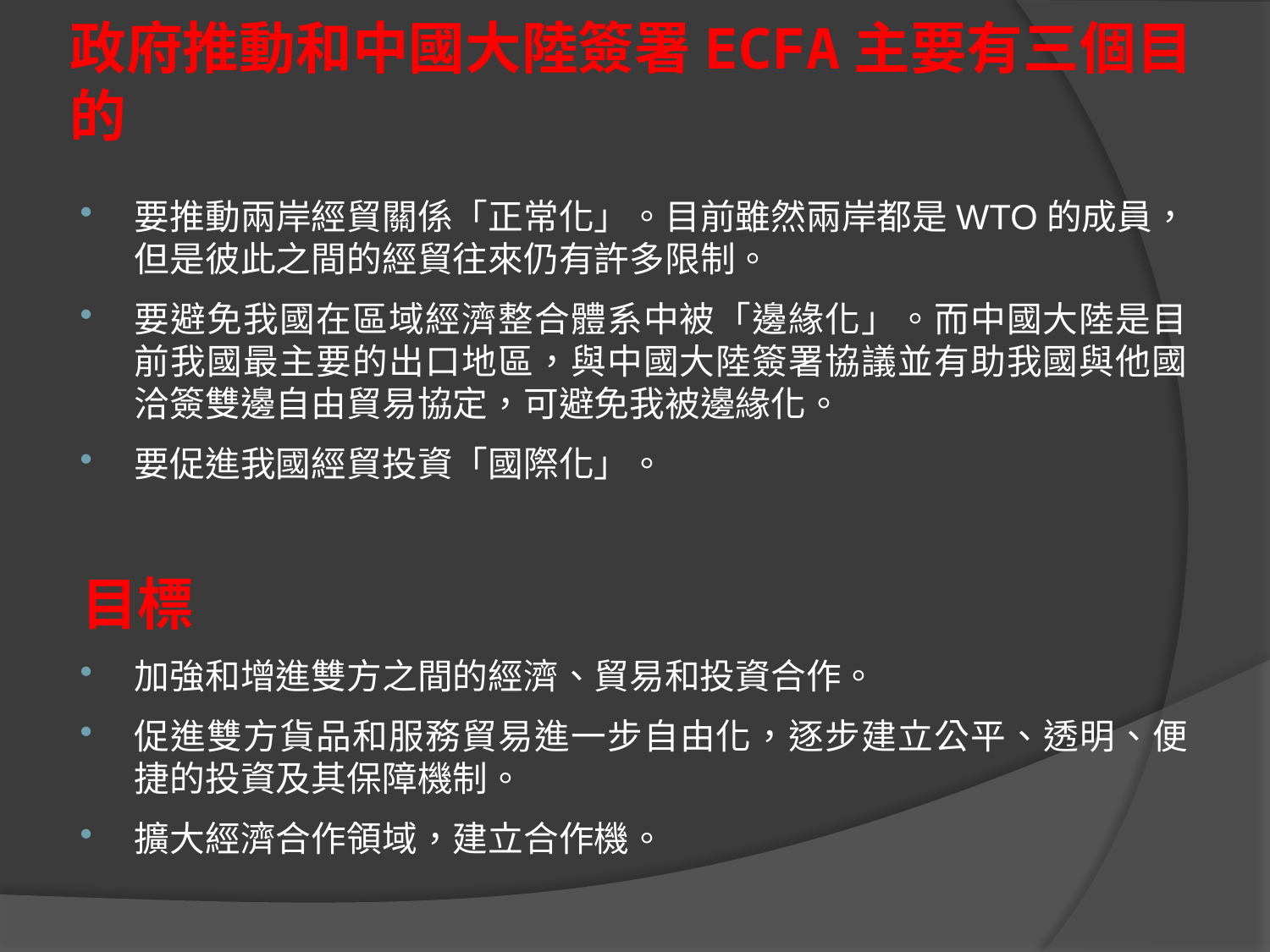

# 政府推動和中國大陸簽署ECFA主要有三個目的
要推動兩岸經貿關係「正常化」。目前雖然兩岸都是WTO的成員，但是彼此之間的經貿往來仍有許多限制。
要避免我國在區域經濟整合體系中被「邊緣化」。而中國大陸是目前我國最主要的出口地區，與中國大陸簽署協議並有助我國與他國洽簽雙邊自由貿易協定，可避免我被邊緣化。
要促進我國經貿投資「國際化」。

目標
加強和增進雙方之間的經濟、貿易和投資合作。
促進雙方貨品和服務貿易進一步自由化，逐步建立公平、透明、便捷的投資及其保障機制。
擴大經濟合作領域，建立合作機。